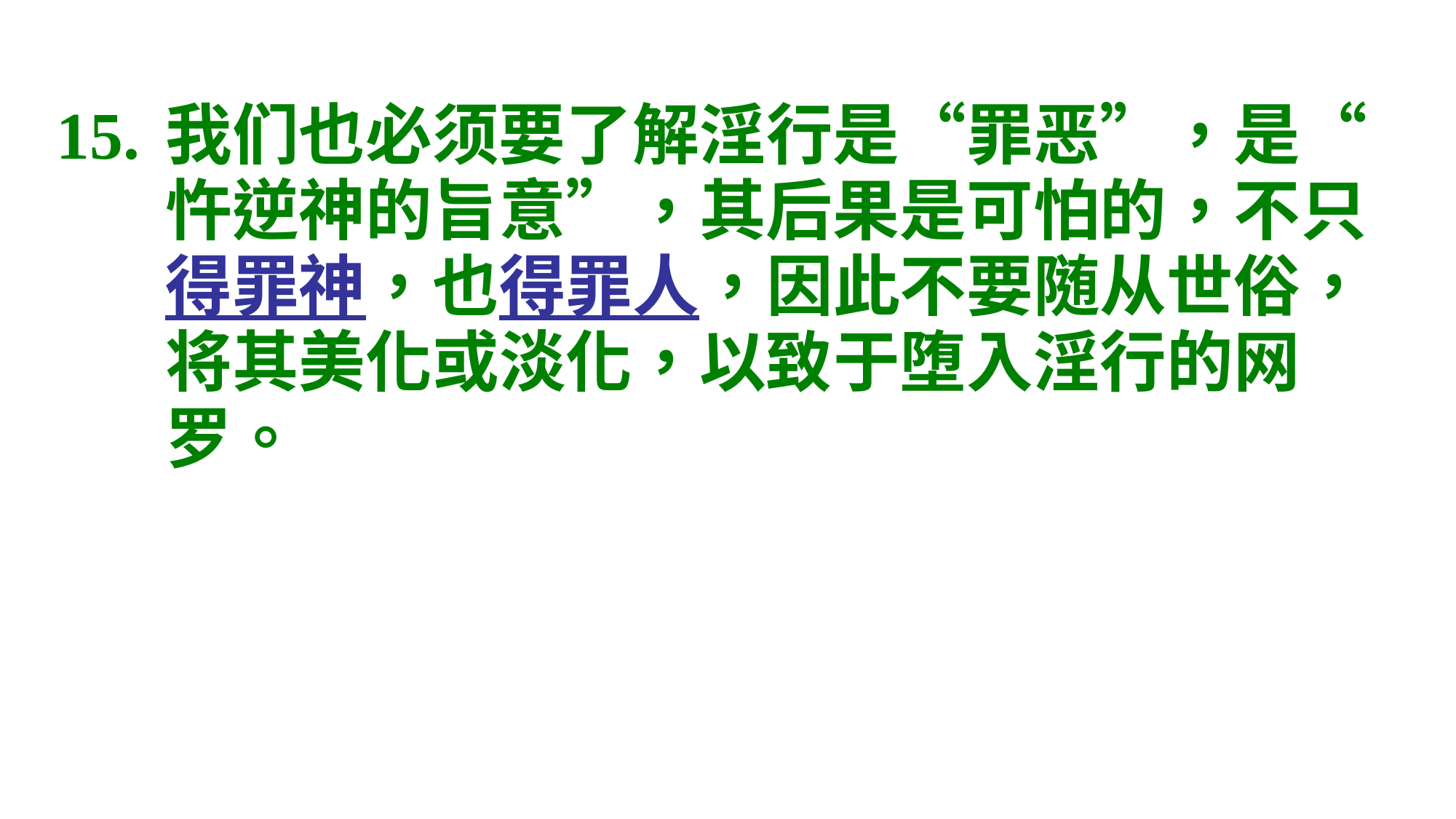

15.	我们也必须要了解淫行是“罪恶”，是“忤逆神的旨意”，其后果是可怕的，不只得罪神，也得罪人，因此不要随从世俗，将其美化或淡化，以致于堕入淫行的网罗。